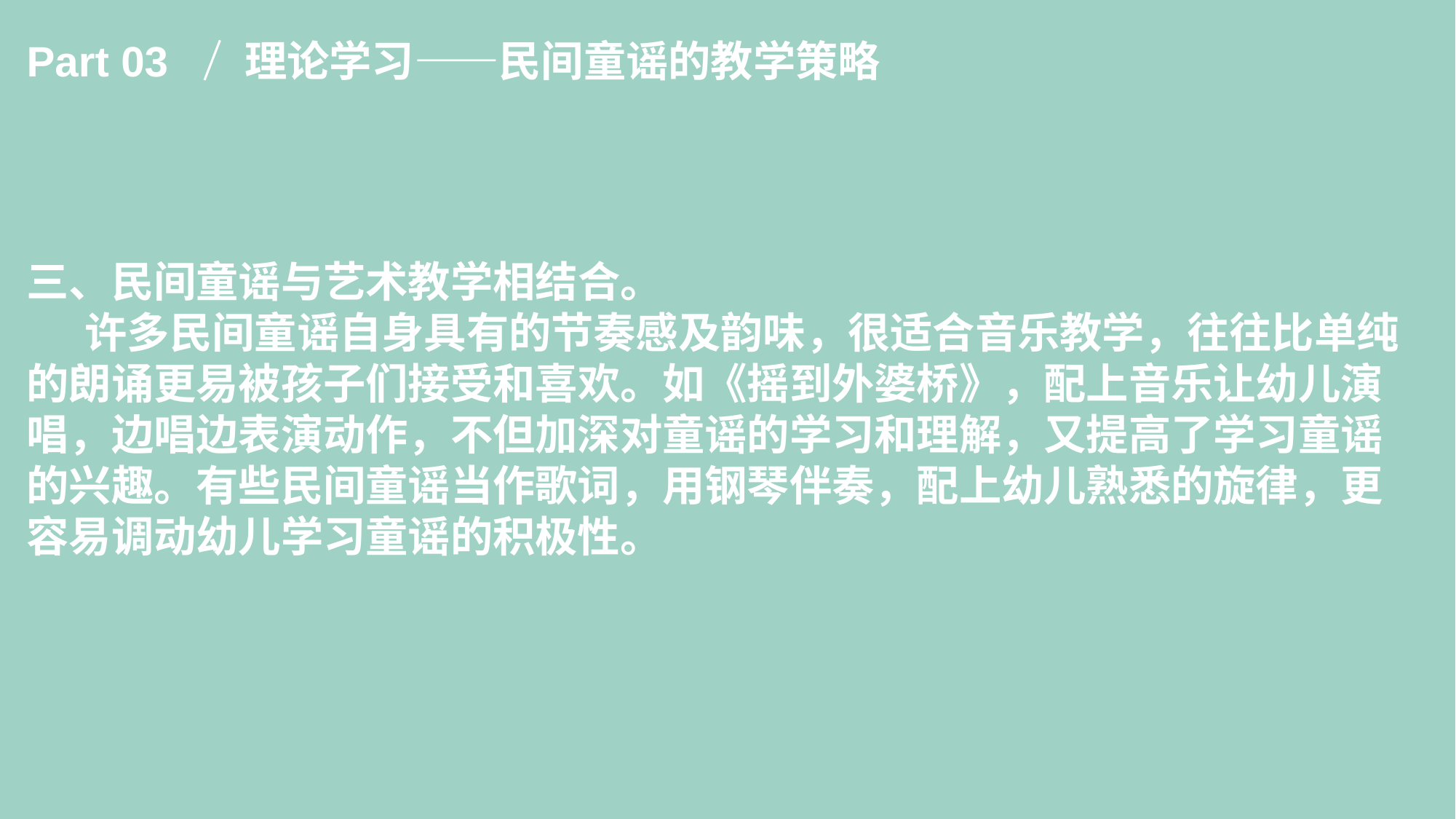

理论学习——民间童谣的教学策略
Part 03
三、民间童谣与艺术教学相结合。
     许多民间童谣自身具有的节奏感及韵味，很适合音乐教学，往往比单纯的朗诵更易被孩子们接受和喜欢。如《摇到外婆桥》，配上音乐让幼儿演唱，边唱边表演动作，不但加深对童谣的学习和理解，又提高了学习童谣的兴趣。有些民间童谣当作歌词，用钢琴伴奏，配上幼儿熟悉的旋律，更容易调动幼儿学习童谣的积极性。